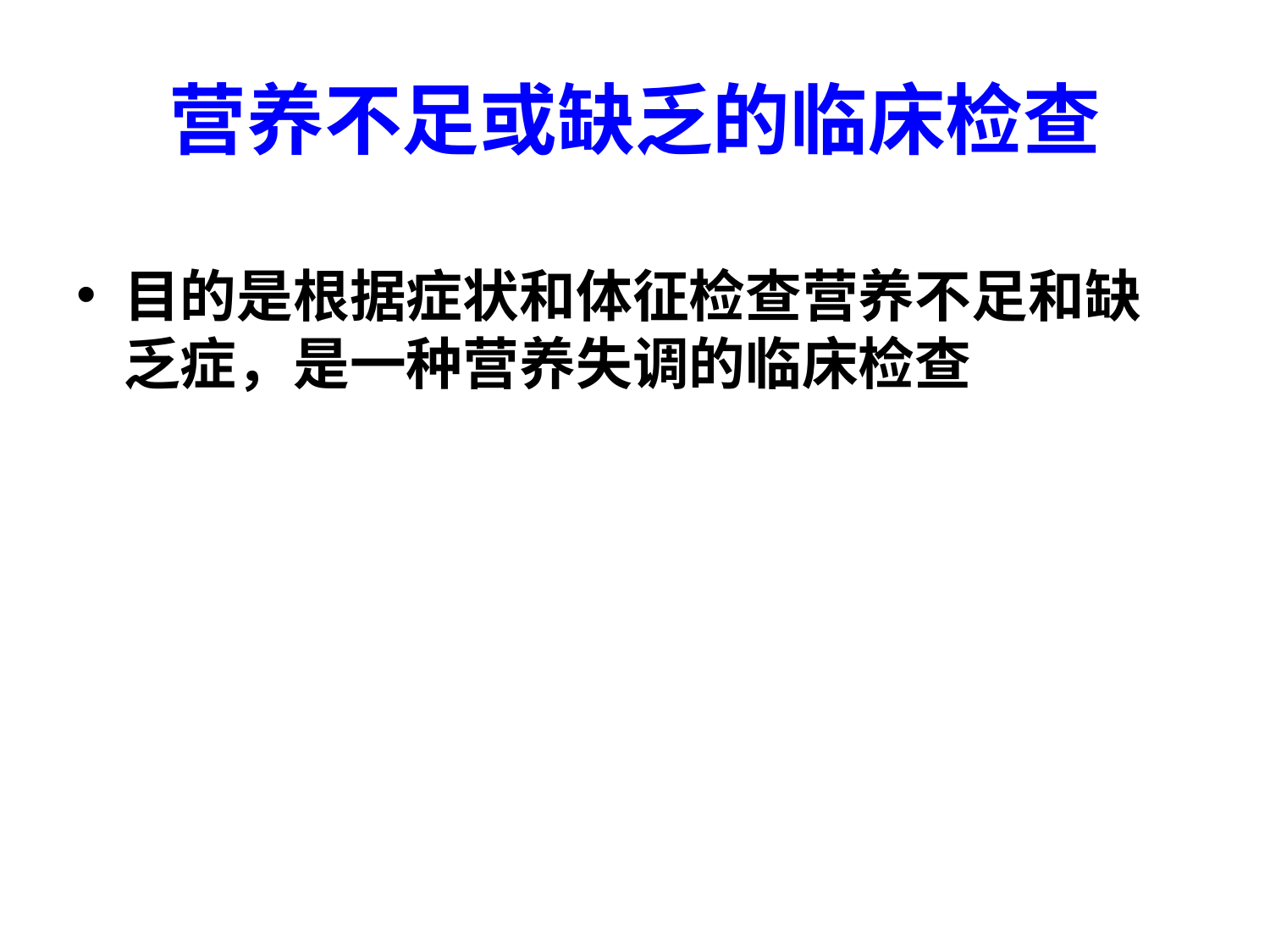

# 营养不足或缺乏的临床检查
目的是根据症状和体征检查营养不足和缺乏症，是一种营养失调的临床检查